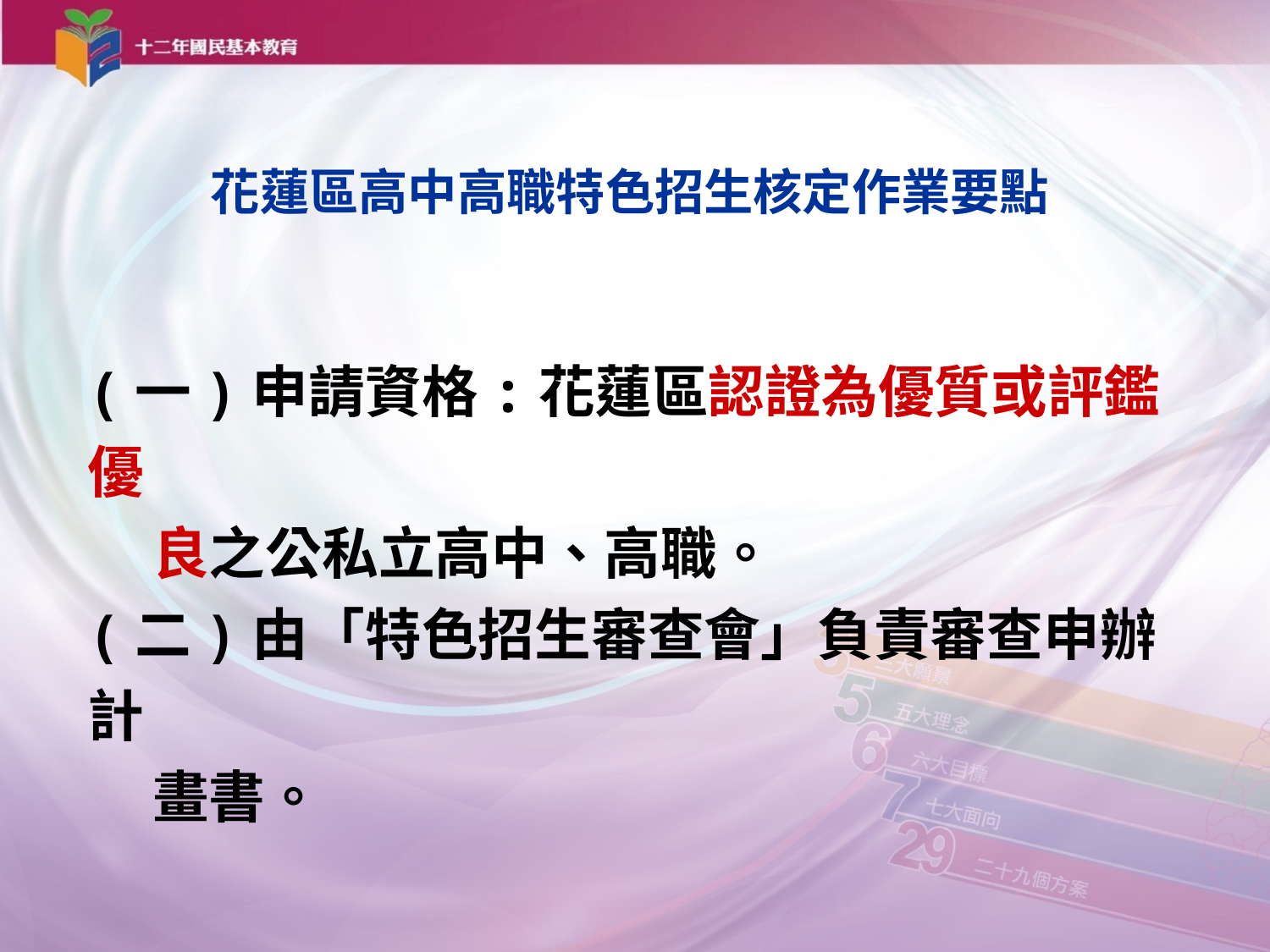

花蓮區高中高職特色招生核定作業要點
(一)申請資格:花蓮區認證為優質或評鑑優
    良之公私立高中、高職。
(二)由「特色招生審查會」負責審查申辦計
    畫書。